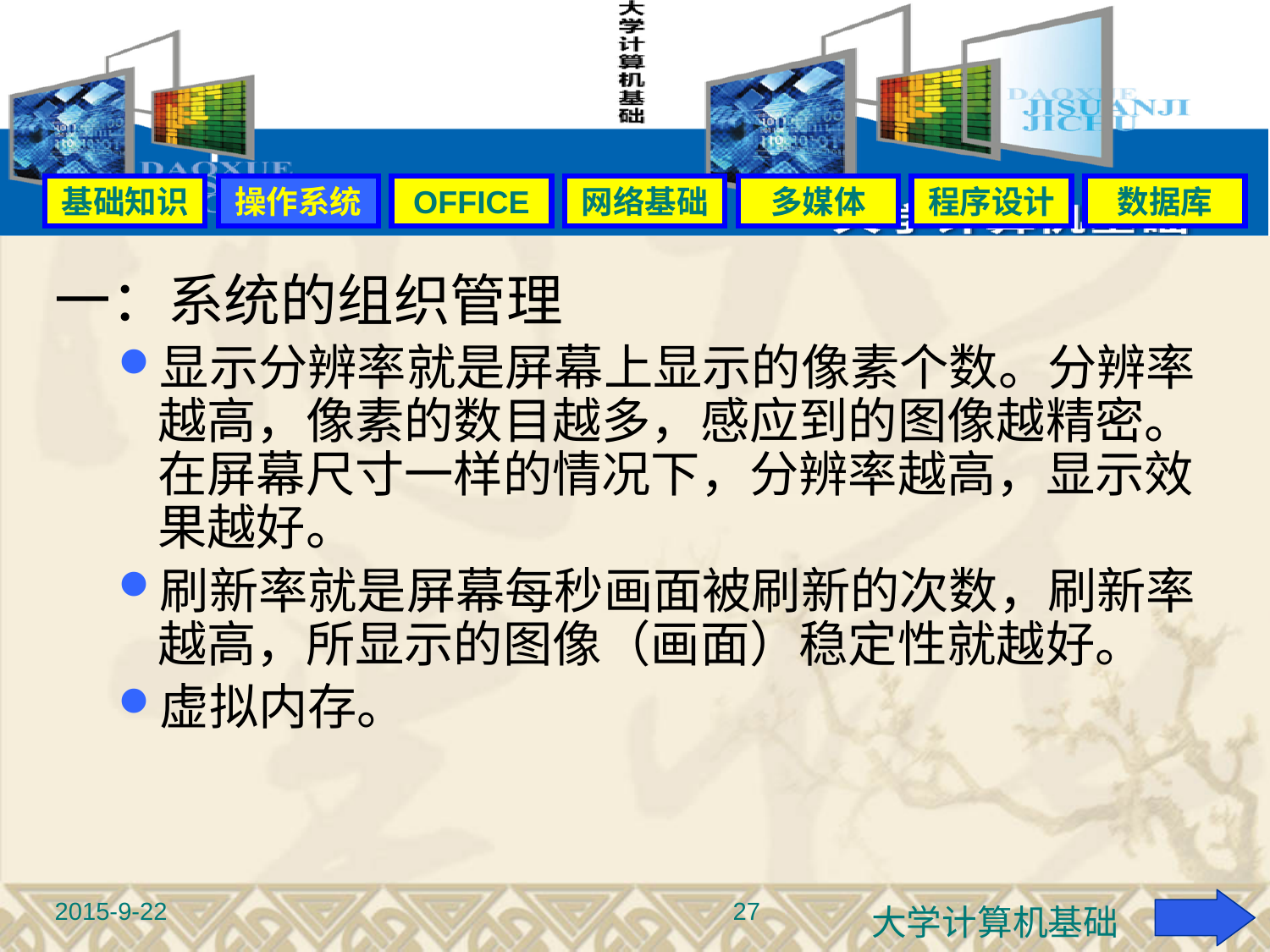

#
基础知识
操作系统
OFFICE
网络基础
多媒体
程序设计
数据库
一：系统的组织管理
显示分辨率就是屏幕上显示的像素个数。分辨率越高，像素的数目越多，感应到的图像越精密。在屏幕尺寸一样的情况下，分辨率越高，显示效果越好。
刷新率就是屏幕每秒画面被刷新的次数，刷新率越高，所显示的图像（画面）稳定性就越好。
虚拟内存。
2015-9-22
27